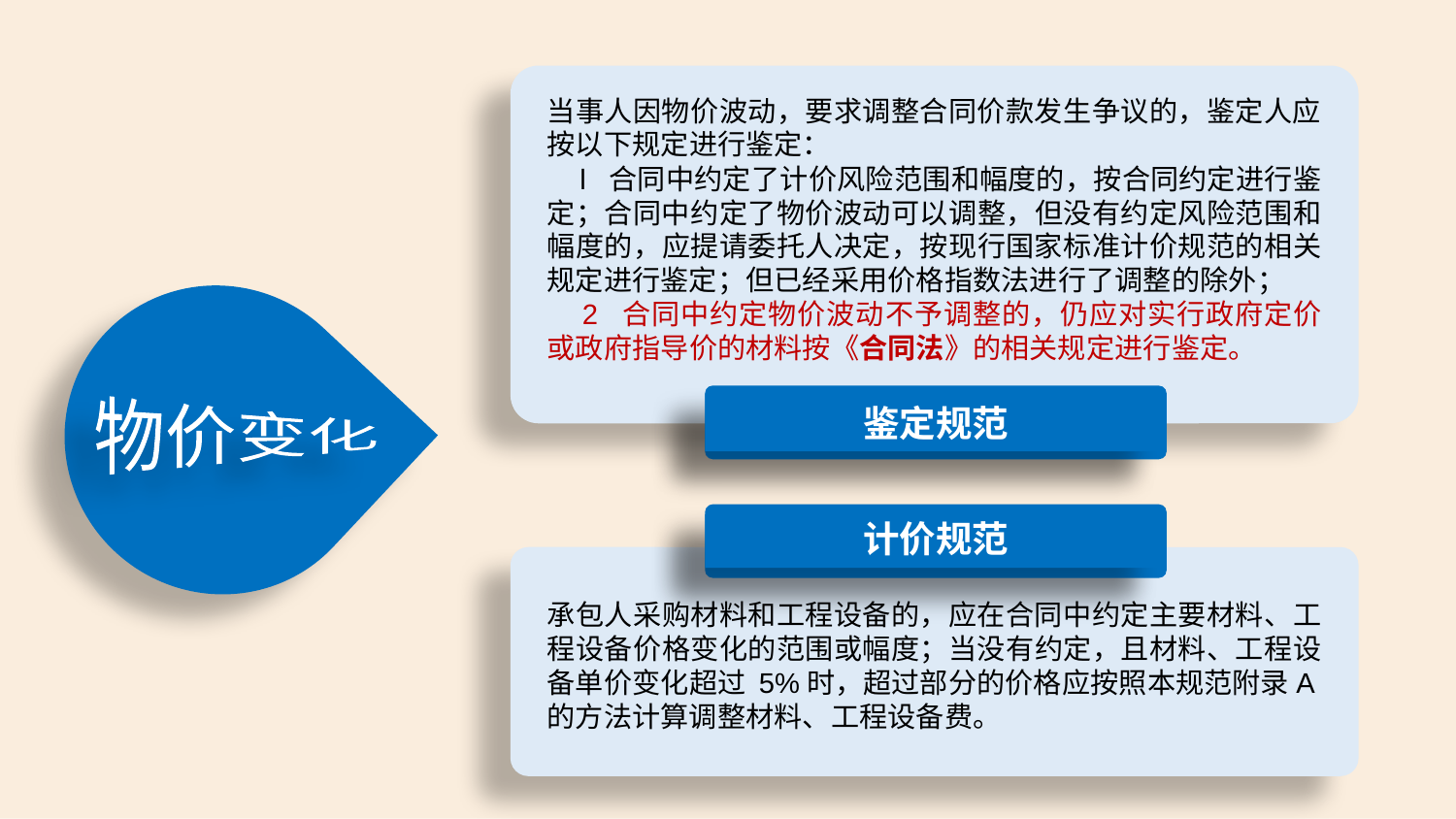

当事人因物价波动，要求调整合同价款发生争议的，鉴定人应按以下规定进行鉴定：
    l  合同中约定了计价风险范围和幅度的，按合同约定进行鉴定；合同中约定了物价波动可以调整，但没有约定风险范围和幅度的，应提请委托人决定，按现行国家标准计价规范的相关规定进行鉴定；但已经采用价格指数法进行了调整的除外；
    2  合同中约定物价波动不予调整的，仍应对实行政府定价或政府指导价的材料按《合同法》的相关规定进行鉴定。

物价变化

鉴定规范

计价规范

承包人采购材料和工程设备的，应在合同中约定主要材料、工程设备价格变化的范围或幅度；当没有约定，且材料、工程设备单价变化超过 5%时，超过部分的价格应按照本规范附录A的方法计算调整材料、工程设备费。